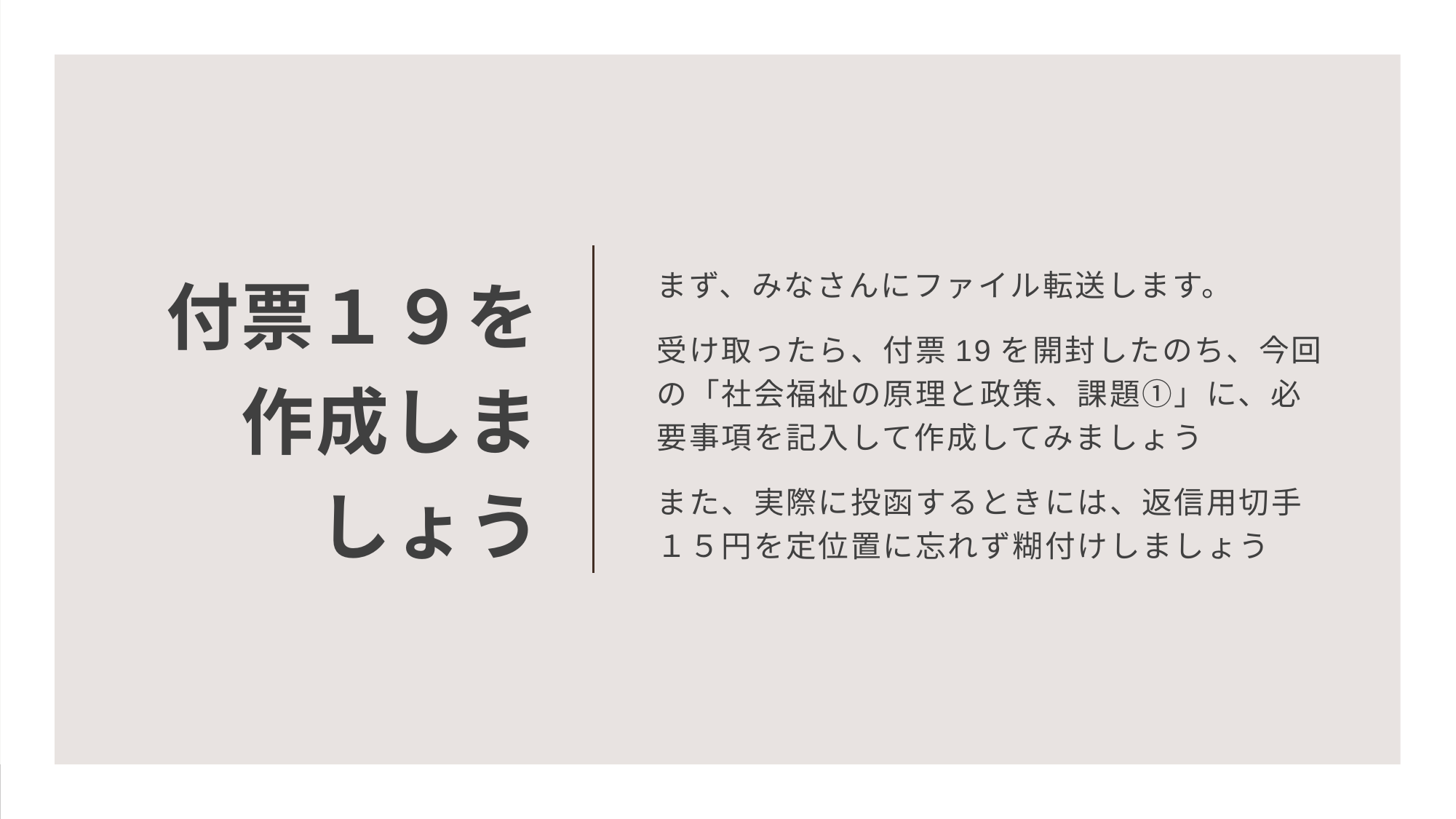

まず、みなさんにファイル転送します。
受け取ったら、付票19を開封したのち、今回の「社会福祉の原理と政策、課題①」に、必要事項を記入して作成してみましょう
また、実際に投函するときには、返信用切手１５円を定位置に忘れず糊付けしましょう
# 付票１９を作成しましょう